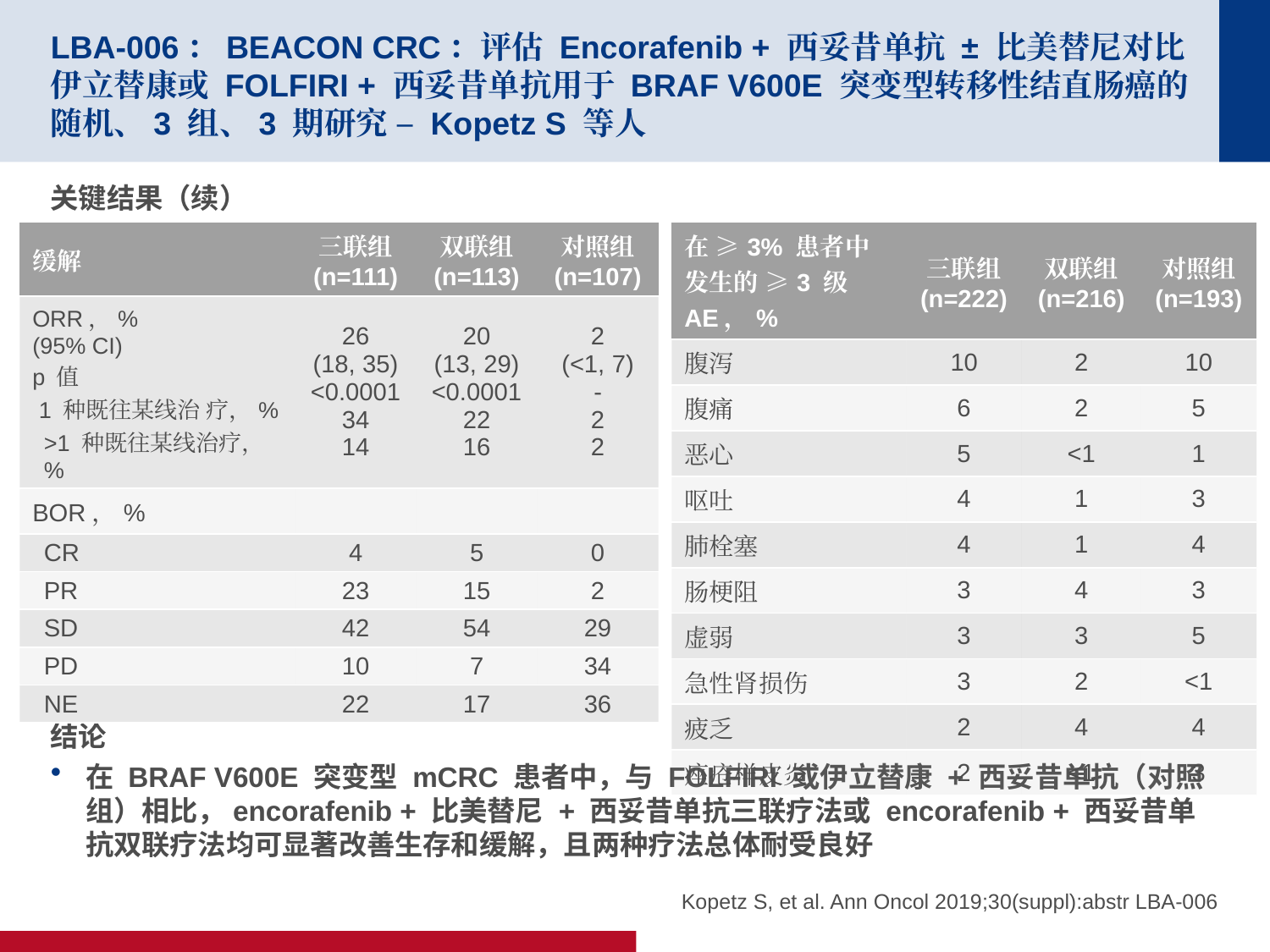

# LBA-006：BEACON CRC：评估 Encorafenib + 西妥昔单抗 ± 比美替尼对比伊立替康或 FOLFIRI + 西妥昔单抗用于 BRAF V600E 突变型转移性结直肠癌的随机、3 组、3 期研究 – Kopetz S 等人
关键结果（续）
结论
在 BRAF V600E 突变型 mCRC 患者中，与 FOLFIRI 或伊立替康 + 西妥昔单抗（对照组）相比，encorafenib + 比美替尼 + 西妥昔单抗三联疗法或 encorafenib + 西妥昔单抗双联疗法均可显著改善生存和缓解，且两种疗法总体耐受良好
| 缓解 | 三联组 (n=111) | 双联组 (n=113) | 对照组 (n=107) |
| --- | --- | --- | --- |
| ORR，% (95% CI) p 值 1 种既往某线治 疗，% >1 种既往某线治疗，% | 26 (18, 35) <0.0001 34 14 | 20 (13, 29) <0.0001 22 16 | 2 (<1, 7) - 2 2 |
| BOR，% |  |  |  |
| CR | 4 | 5 | 0 |
| PR | 23 | 15 | 2 |
| SD | 42 | 54 | 29 |
| PD | 10 | 7 | 34 |
| NE | 22 | 17 | 36 |
| 在 ≥3% 患者中发生的 ≥3 级 AE，% | 三联组 (n=222) | 双联组 (n=216) | 对照组 (n=193) |
| --- | --- | --- | --- |
| 腹泻 | 10 | 2 | 10 |
| 腹痛 | 6 | 2 | 5 |
| 恶心 | 5 | <1 | 1 |
| 呕吐 | 4 | 1 | 3 |
| 肺栓塞 | 4 | 1 | 4 |
| 肠梗阻 | 3 | 4 | 3 |
| 虚弱 | 3 | 3 | 5 |
| 急性肾损伤 | 3 | 2 | <1 |
| 疲乏 | 2 | 4 | 4 |
| 痤疮样皮炎 | 2 | <1 | 3 |
Kopetz S, et al. Ann Oncol 2019;30(suppl):abstr LBA-006